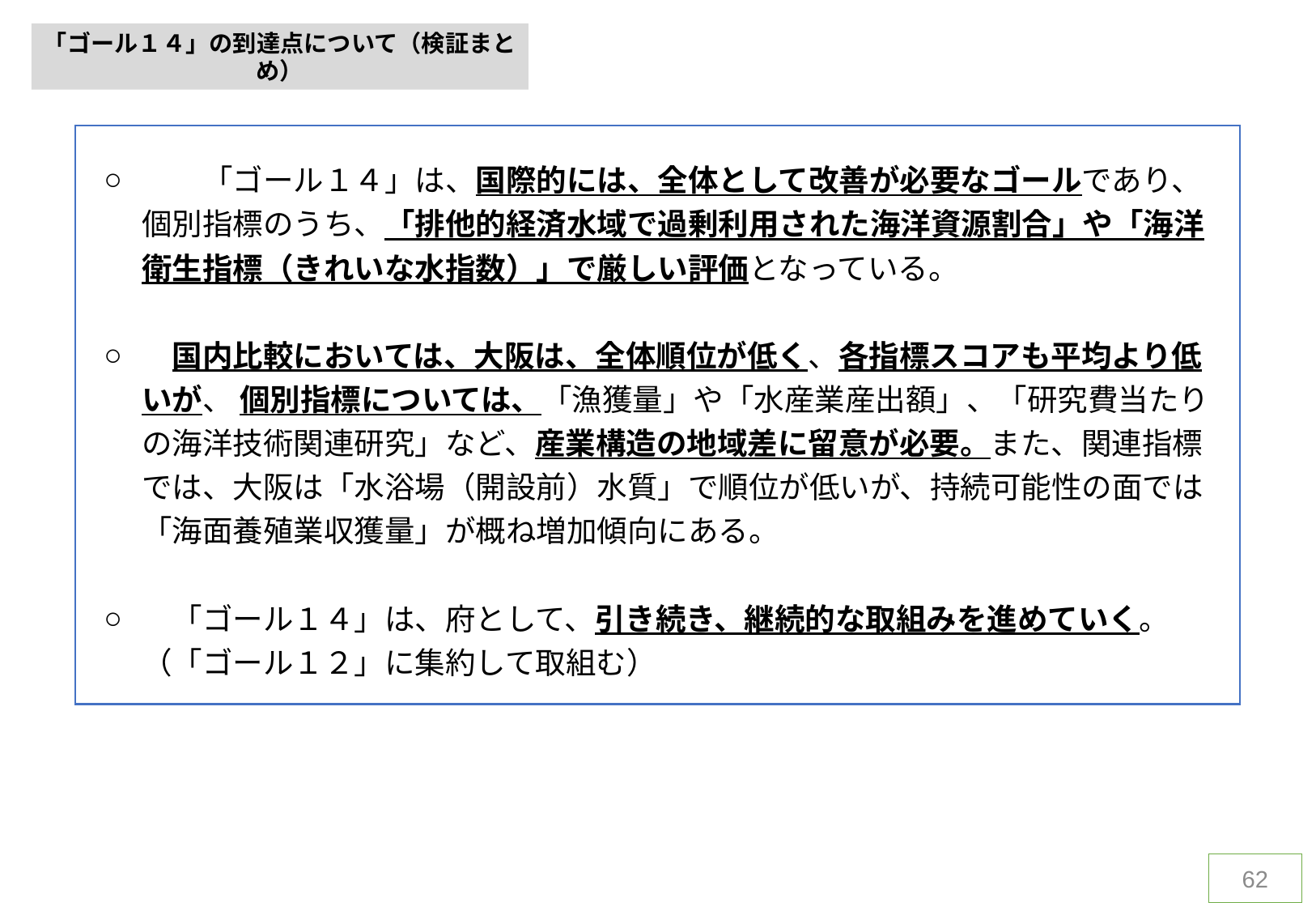

「ゴール１４」の到達点について（検証まとめ）
　　「ゴール１４」は、国際的には、全体として改善が必要なゴールであり、個別指標のうち、「排他的経済水域で過剰利用された海洋資源割合」や「海洋衛生指標（きれいな水指数）」で厳しい評価となっている。

　国内比較においては、大阪は、全体順位が低く、各指標スコアも平均より低いが、 個別指標については、「漁獲量」や「水産業産出額」、「研究費当たりの海洋技術関連研究」など、産業構造の地域差に留意が必要。また、関連指標では、大阪は「水浴場（開設前）水質」で順位が低いが、持続可能性の面では「海面養殖業収獲量」が概ね増加傾向にある。

　「ゴール１４」は、府として、引き続き、継続的な取組みを進めていく。（「ゴール１２」に集約して取組む）
62